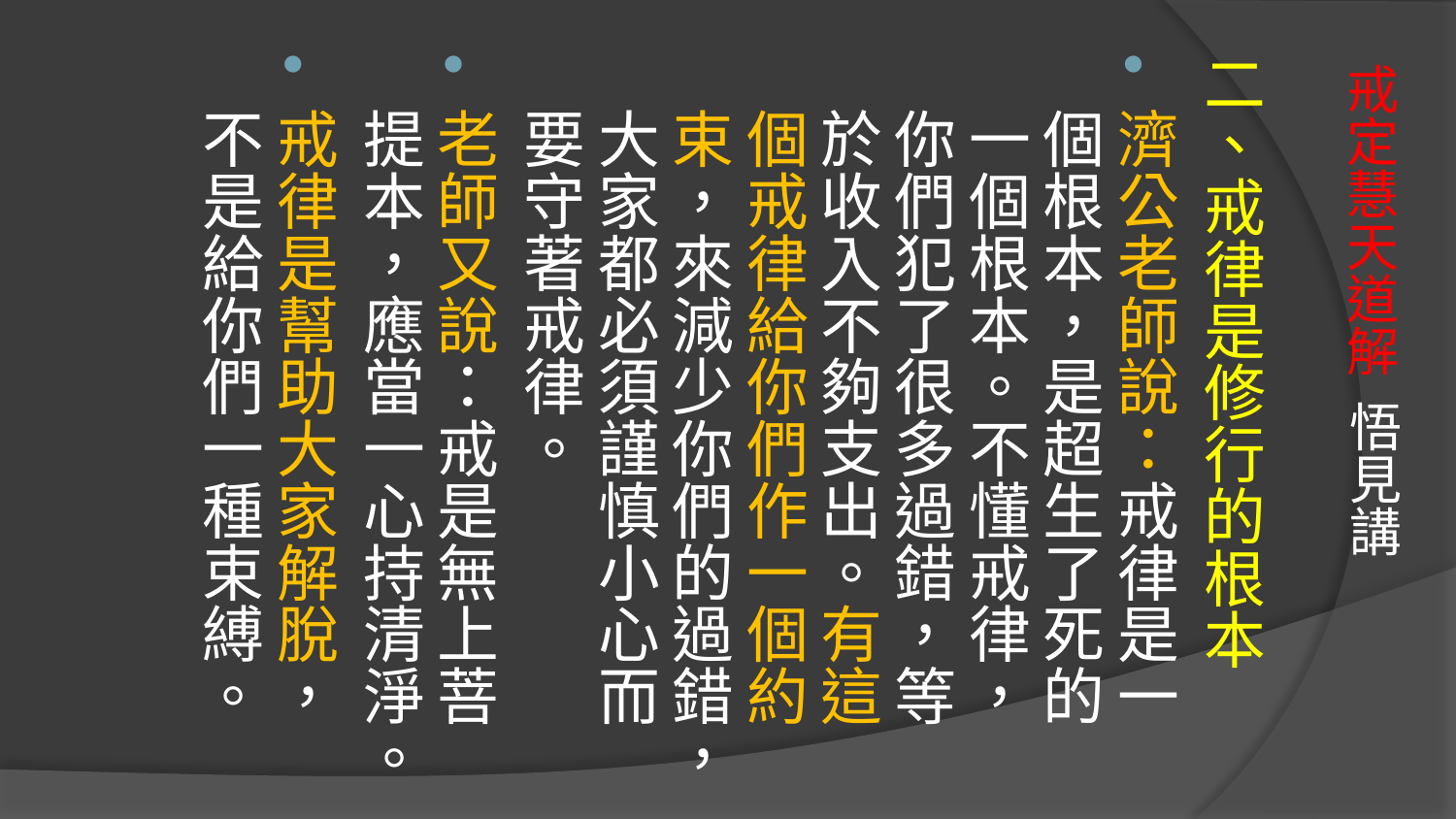

二、戒律是修行的根本
濟公老師說：戒律是一個根本，是超生了死的一個根本。不懂戒律，你們犯了很多過錯，等於收入不夠支出。有這個戒律給你們作一個約束，來減少你們的過錯，大家都必須謹慎小心而要守著戒律。
老師又說：戒是無上菩提本，應當一心持清淨。
戒律是幫助大家解脫，不是給你們一種束縛。

# 戒定慧天道解  悟見講